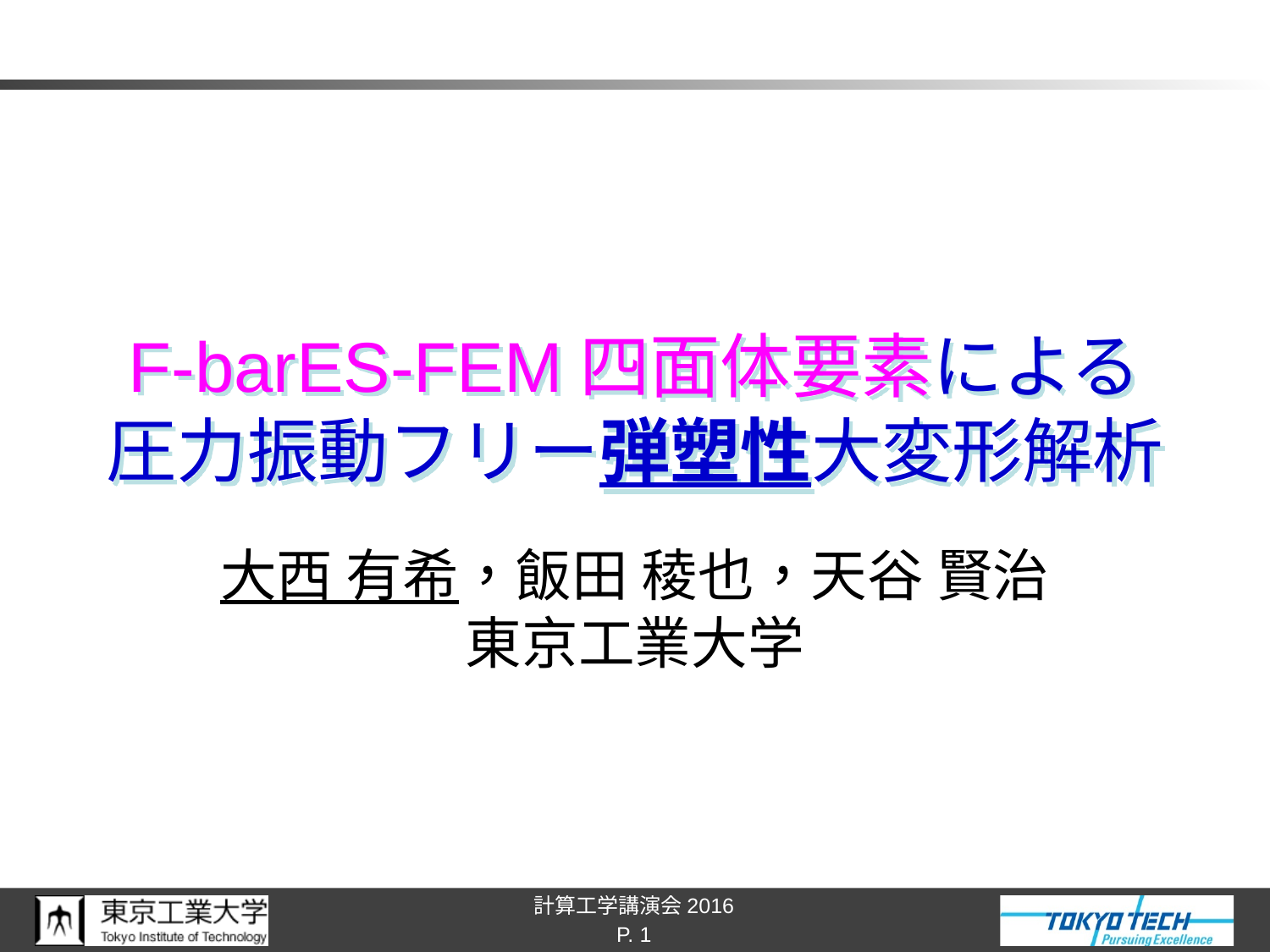

# F-barES-FEM四面体要素による 圧力振動フリー弾塑性大変形解析
大西 有希，飯田 稜也，天谷 賢治
東京工業大学
P. 1